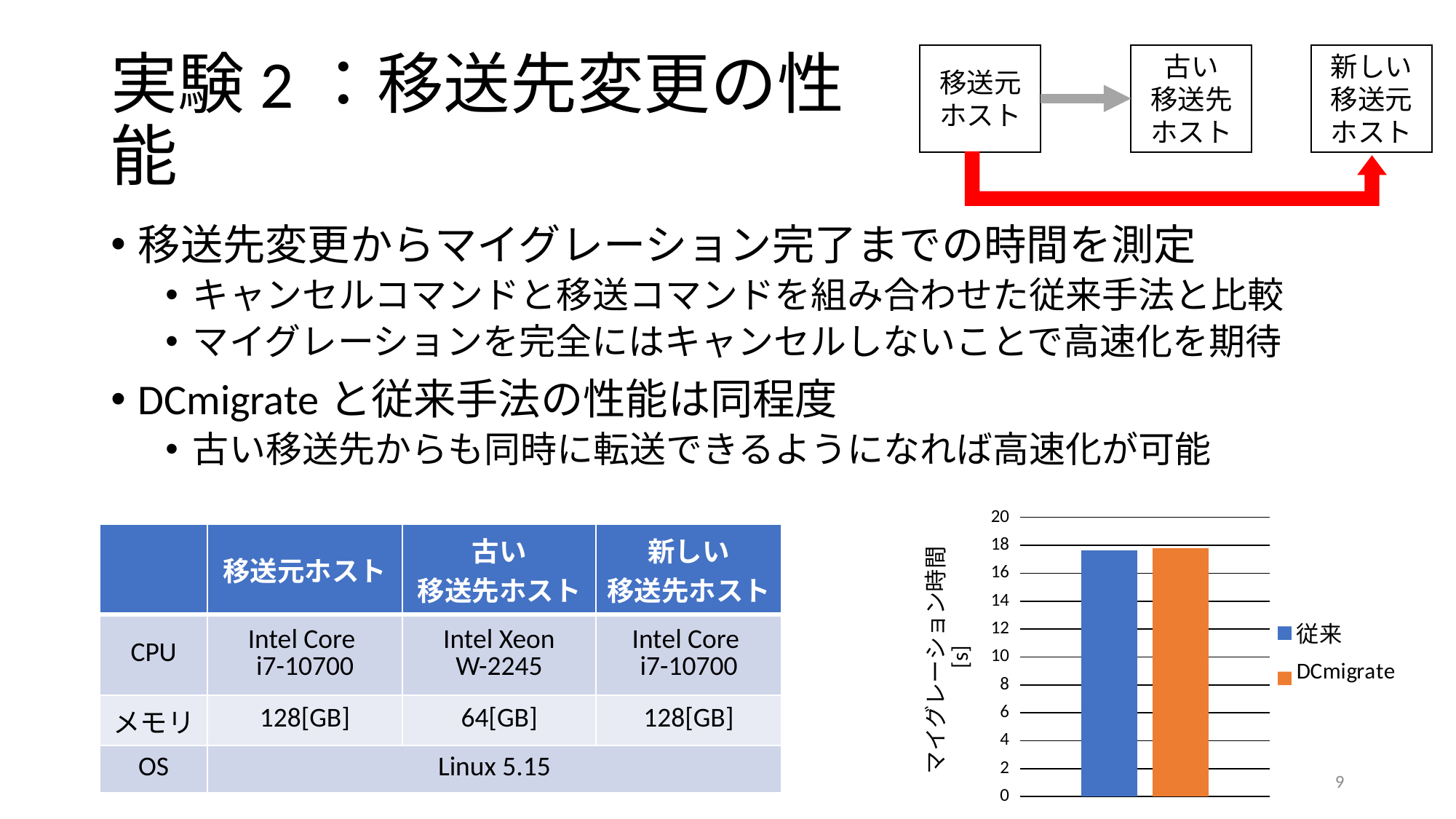

# 実験2：移送先変更の性能
古い
移送先ホスト
新しい移送元ホスト
移送元ホスト

移送先変更からマイグレーション完了までの時間を測定
キャンセルコマンドと移送コマンドを組み合わせた従来手法と比較
マイグレーションを完全にはキャンセルしないことで高速化を期待
DCmigrateと従来手法の性能は同程度
古い移送先からも同時に転送できるようになれば高速化が可能

### Chart

| Category |  |  |
|---|---|---|
|  | 移送元ホスト | 古い 移送先ホスト | 新しい 移送先ホスト |
| --- | --- | --- | --- |
| CPU | Intel Core i7-10700 | Intel Xeon W-2245 | Intel Core i7-10700 |
| メモリ | 128[GB] | 64[GB] | 128[GB] |
| OS | Linux 5.15 |  |  |
9